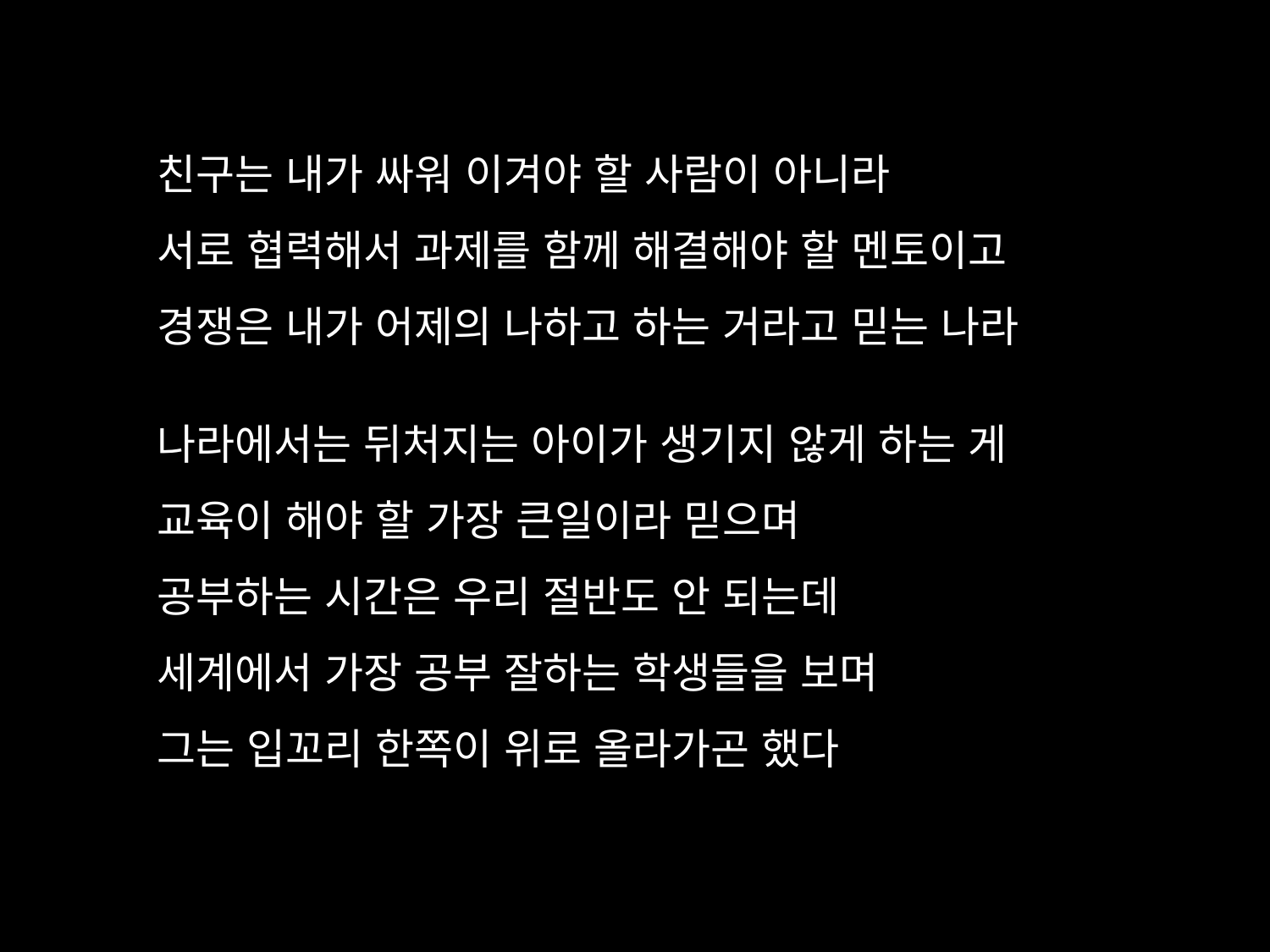

친구는 내가 싸워 이겨야 할 사람이 아니라
서로 협력해서 과제를 함께 해결해야 할 멘토이고
경쟁은 내가 어제의 나하고 하는 거라고 믿는 나라
나라에서는 뒤처지는 아이가 생기지 않게 하는 게
교육이 해야 할 가장 큰일이라 믿으며
공부하는 시간은 우리 절반도 안 되는데
세계에서 가장 공부 잘하는 학생들을 보며
그는 입꼬리 한쪽이 위로 올라가곤 했다